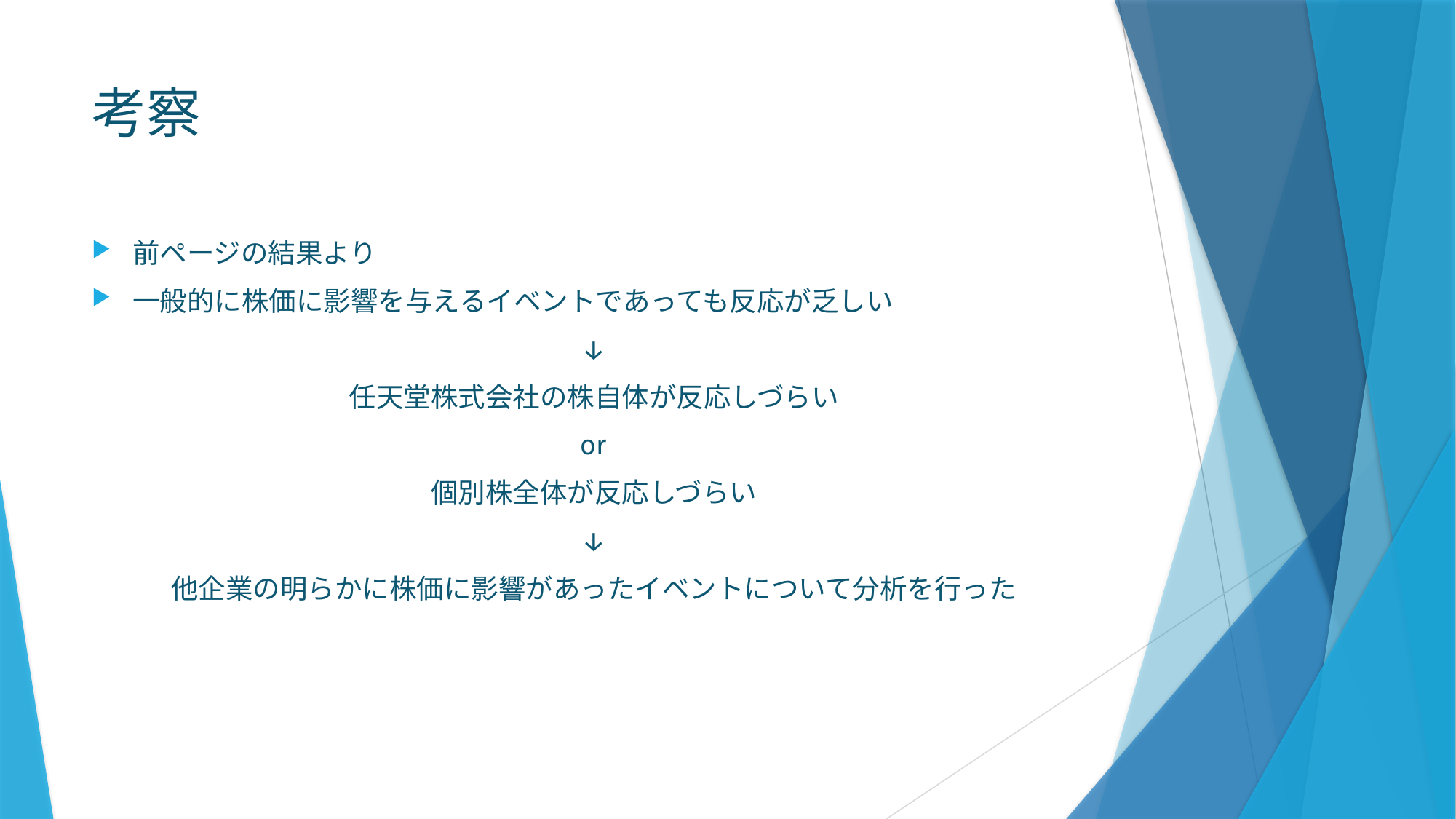

# 考察
前ページの結果より
一般的に株価に影響を与えるイベントであっても反応が乏しい
↓
任天堂株式会社の株自体が反応しづらい
or
個別株全体が反応しづらい
↓
他企業の明らかに株価に影響があったイベントについて分析を行った